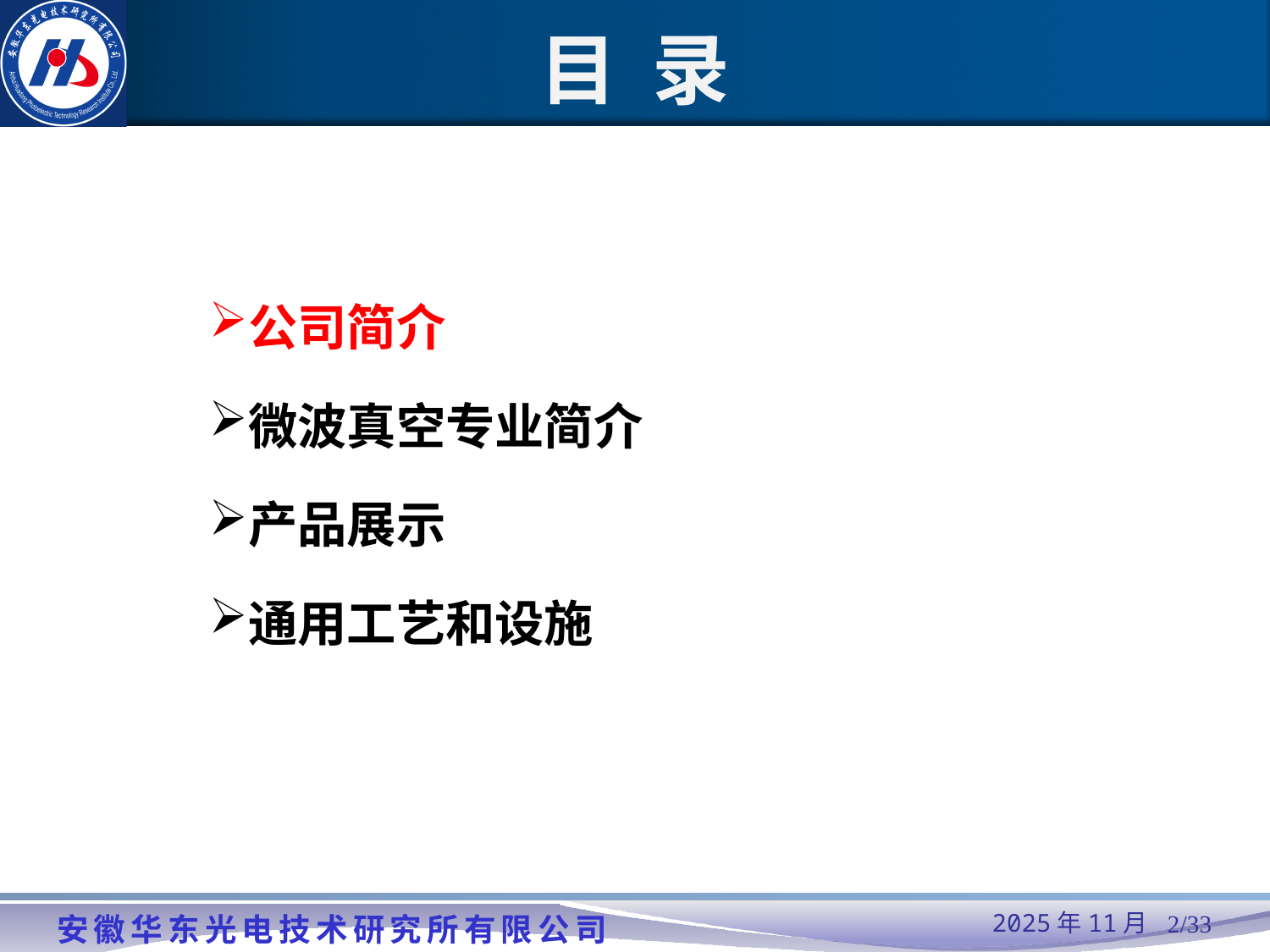

# 目  录
公司简介
微波真空专业简介
产品展示
通用工艺和设施